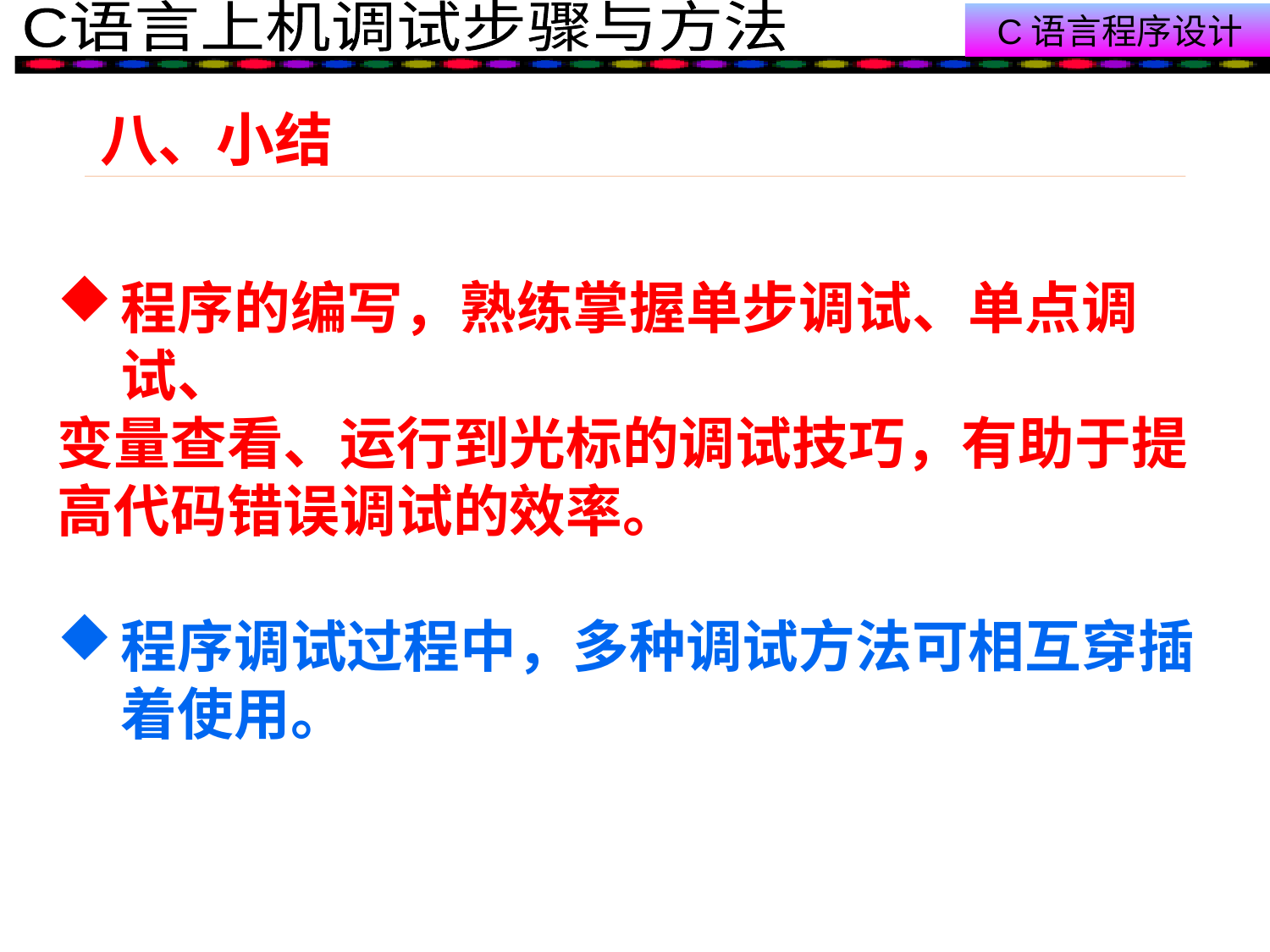

# 八、小结
程序的编写，熟练掌握单步调试、单点调试、
变量查看、运行到光标的调试技巧，有助于提高代码错误调试的效率。

程序调试过程中，多种调试方法可相互穿插着使用。